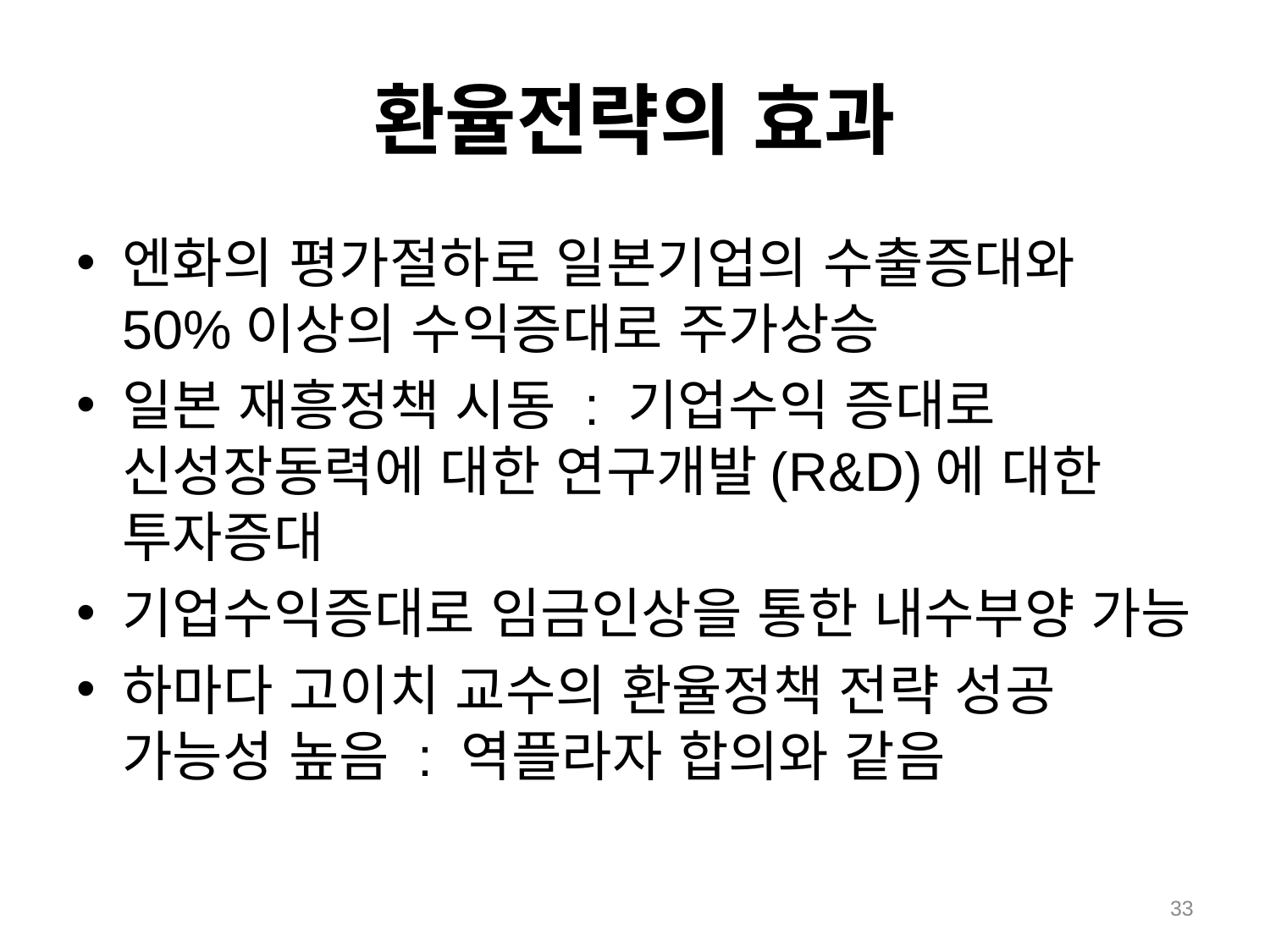

# 환율전략의 효과
엔화의 평가절하로 일본기업의 수출증대와 50%이상의 수익증대로 주가상승
일본 재흥정책 시동 : 기업수익 증대로 신성장동력에 대한 연구개발(R&D)에 대한 투자증대
기업수익증대로 임금인상을 통한 내수부양 가능
하마다 고이치 교수의 환율정책 전략 성공 가능성 높음 : 역플라자 합의와 같음

33